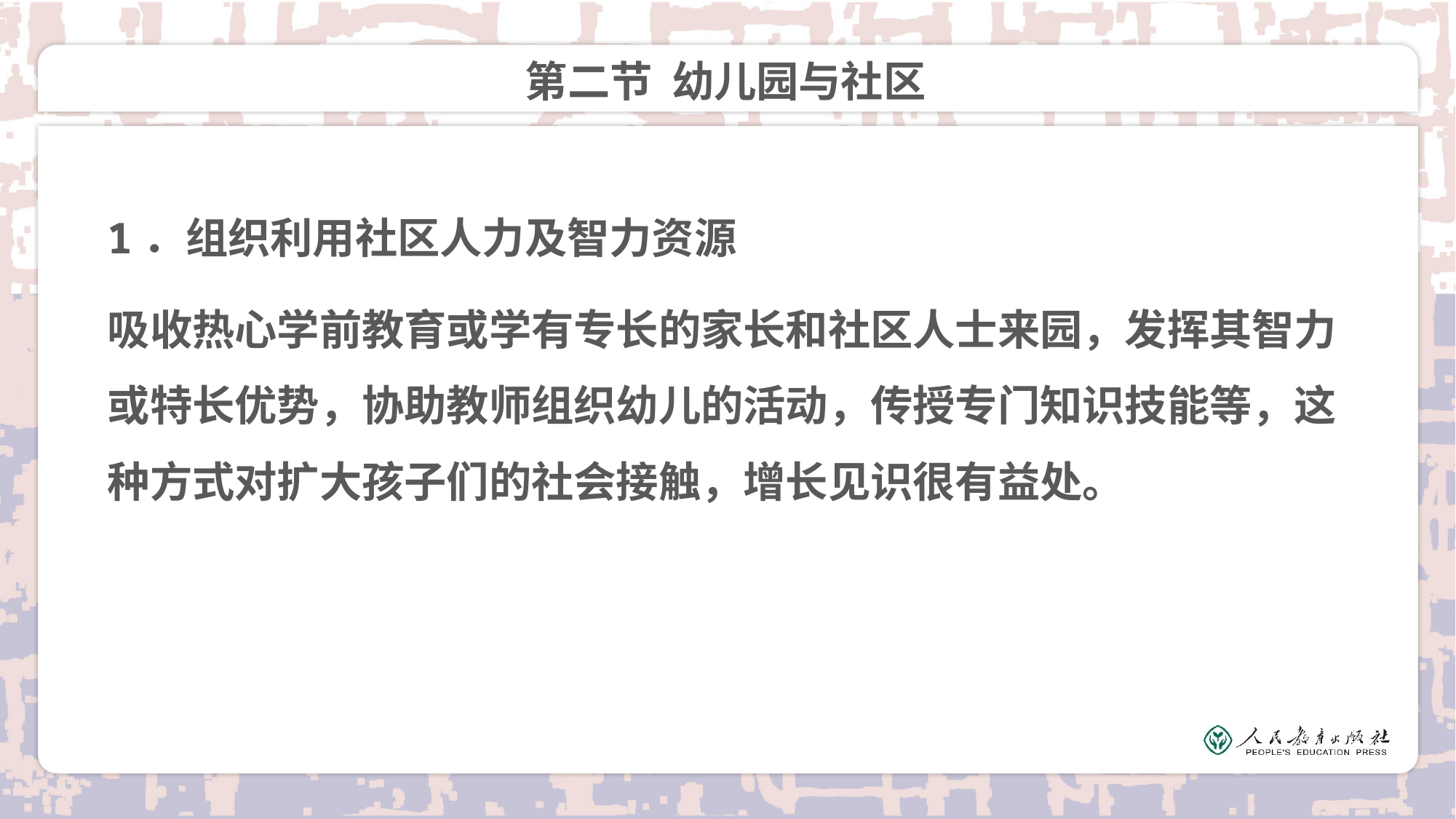

# 第二节  幼儿园与社区
1．组织利用社区人力及智力资源
吸收热心学前教育或学有专长的家长和社区人士来园，发挥其智力或特长优势，协助教师组织幼儿的活动，传授专门知识技能等，这种方式对扩大孩子们的社会接触，增长见识很有益处。